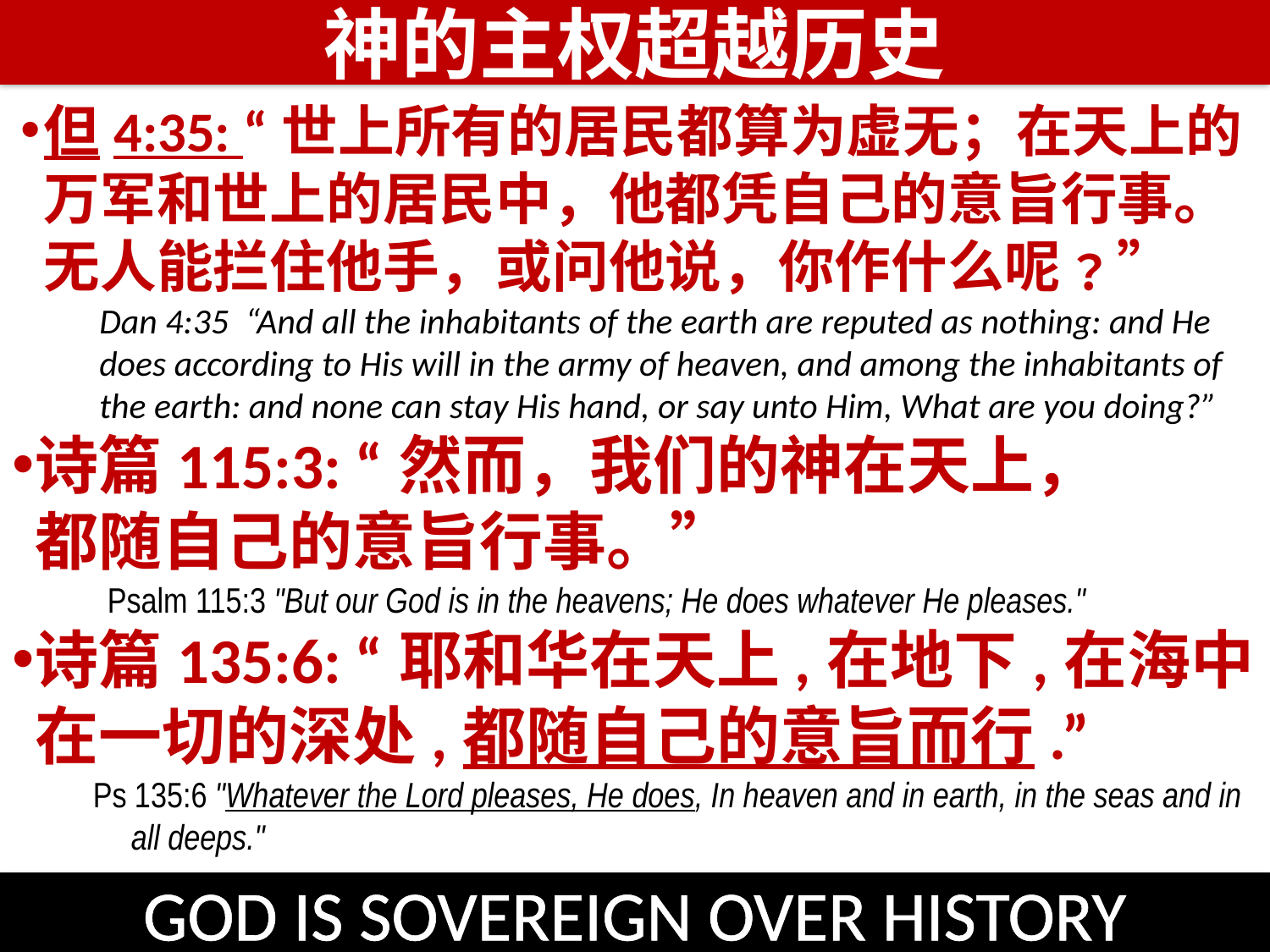

神的主权超越历史
但4:35: “世上所有的居民都算为虚无；在天上的万军和世上的居民中，他都凭自己的意旨行事。无人能拦住他手，或问他说，你作什么呢﹖”
Dan 4:35  “And all the inhabitants of the earth are reputed as nothing: and He does according to His will in the army of heaven, and among the inhabitants of the earth: and none can stay His hand, or say unto Him, What are you doing?”
诗篇115:3: “然而，我们的神在天上，         都随自己的意旨行事。”
 Psalm 115:3 "But our God is in the heavens; He does whatever He pleases."
诗篇135:6: “耶和华在天上,在地下,在海中,在一切的深处,都随自己的意旨而行.”
Ps 135:6 "Whatever the Lord pleases, He does, In heaven and in earth, in the seas and in all deeps."
GOD IS SOVEREIGN OVER HISTORY